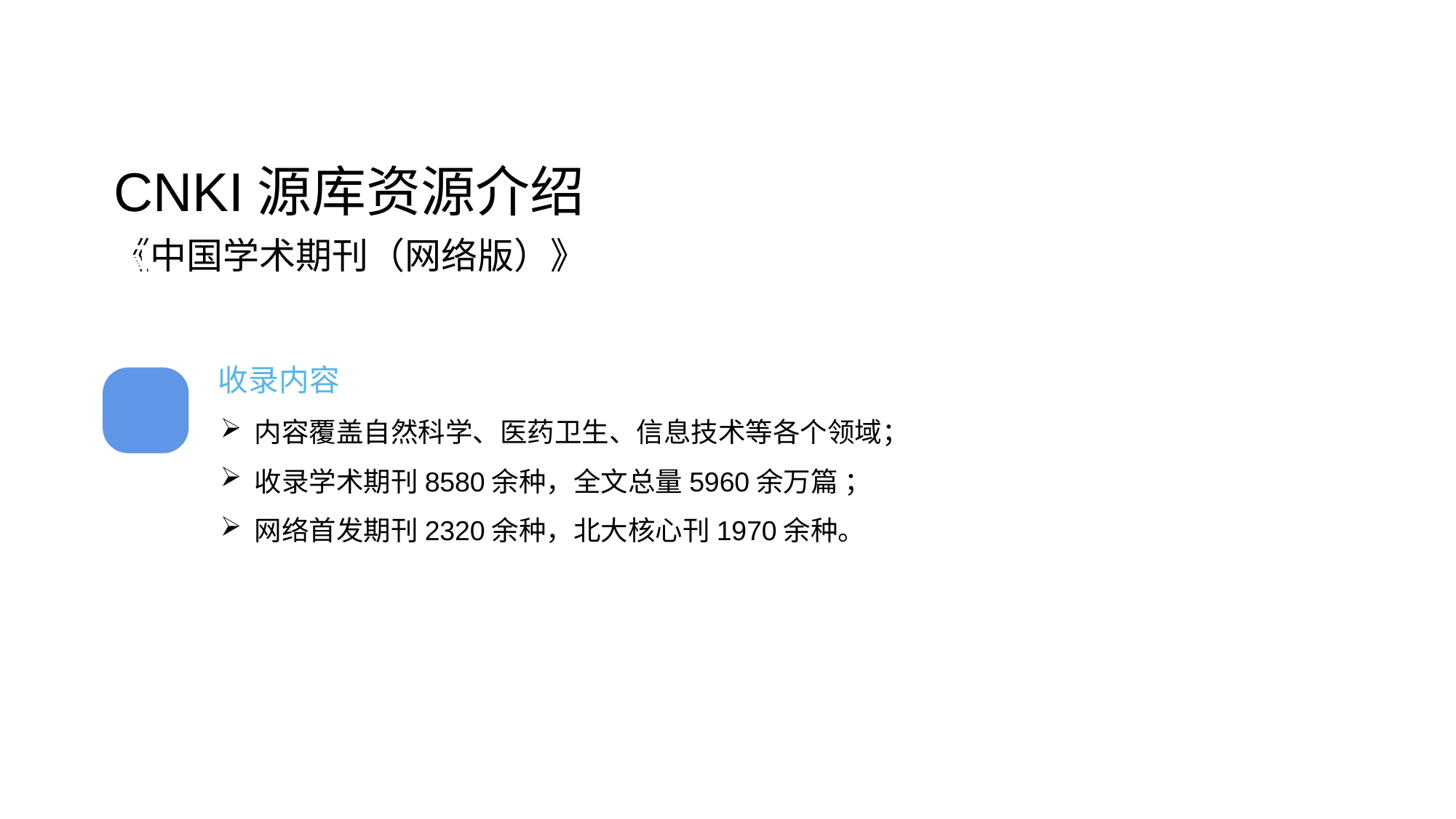

CNKI源库资源介绍
《中国学术期刊（网络版）》

收录内容

内容覆盖自然科学、医药卫生、信息技术等各个领域；
收录学术期刊8580余种，全文总量5960余万篇 ；
网络首发期刊2320余种，北大核心刊1970余种。